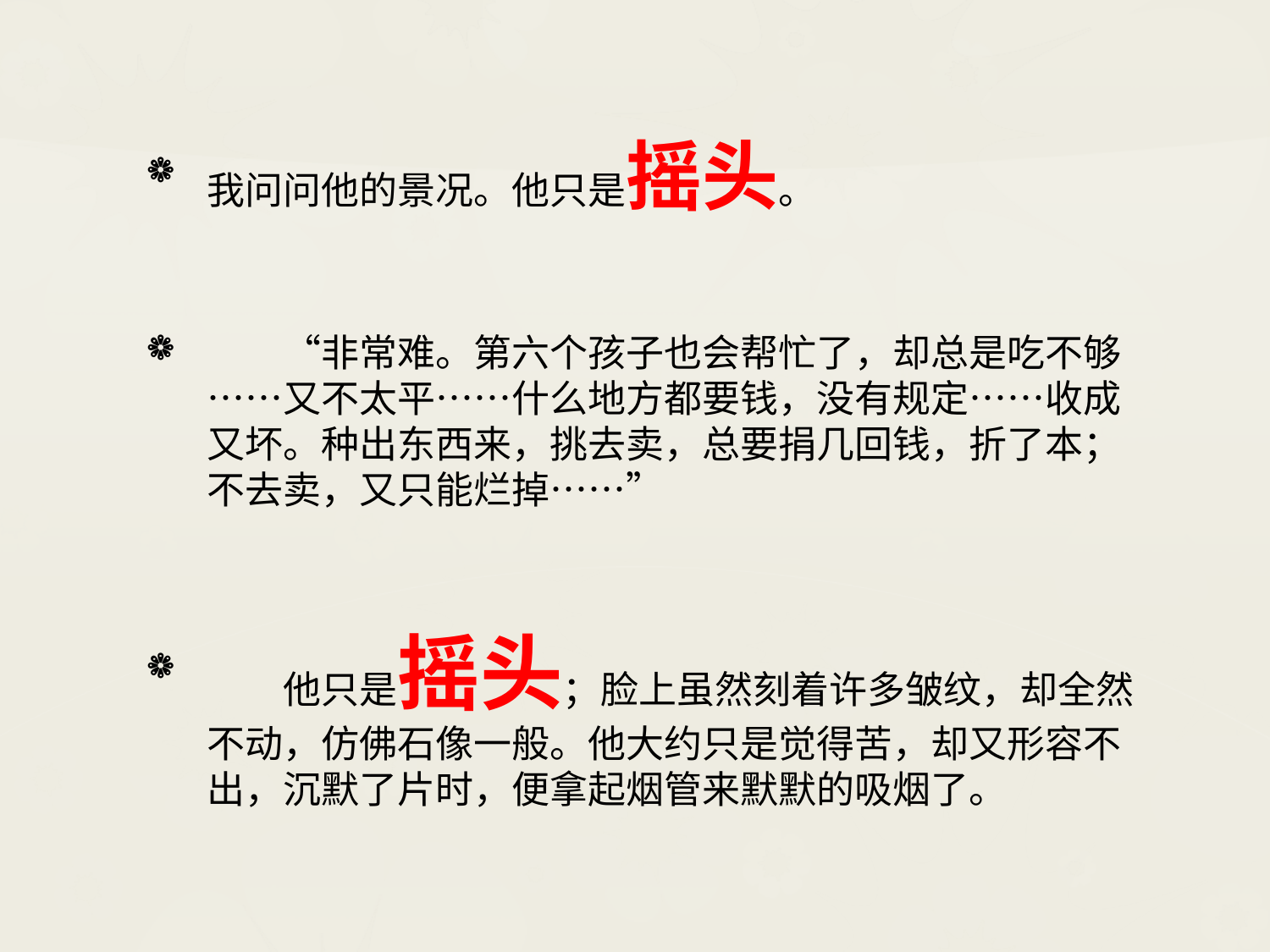

#
我问问他的景况。他只是摇头。

　　“非常难。第六个孩子也会帮忙了，却总是吃不够……又不太平……什么地方都要钱，没有规定……收成又坏。种出东西来，挑去卖，总要捐几回钱，折了本；不去卖，又只能烂掉……”

　　他只是摇头；脸上虽然刻着许多皱纹，却全然不动，仿佛石像一般。他大约只是觉得苦，却又形容不出，沉默了片时，便拿起烟管来默默的吸烟了。